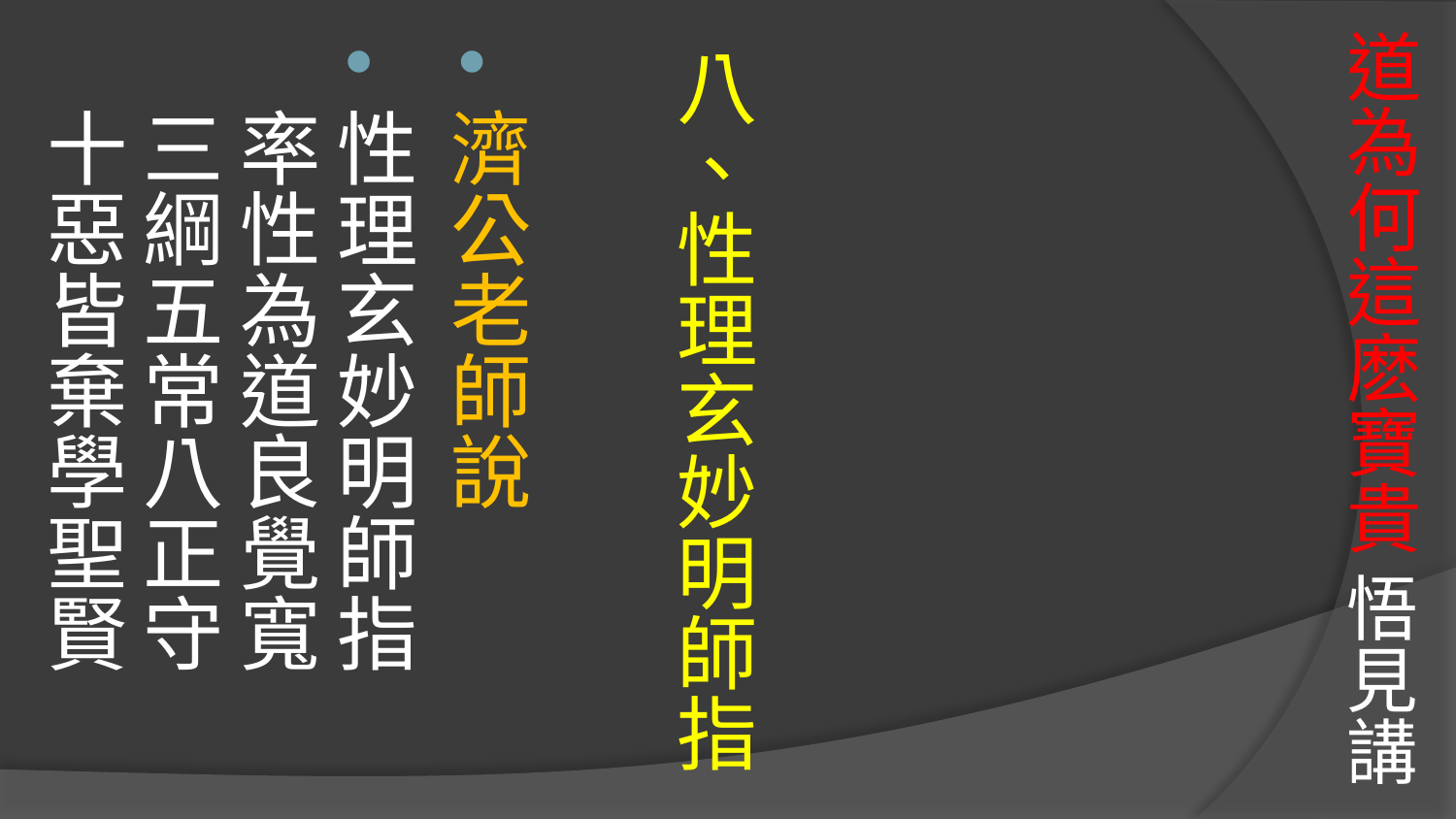

# 道為何這麽寶貴 悟見講
八、性理玄妙明師指

濟公老師說
性理玄妙明師指 
率性為道良覺寬 
三綱五常八正守 
十惡皆棄學聖賢